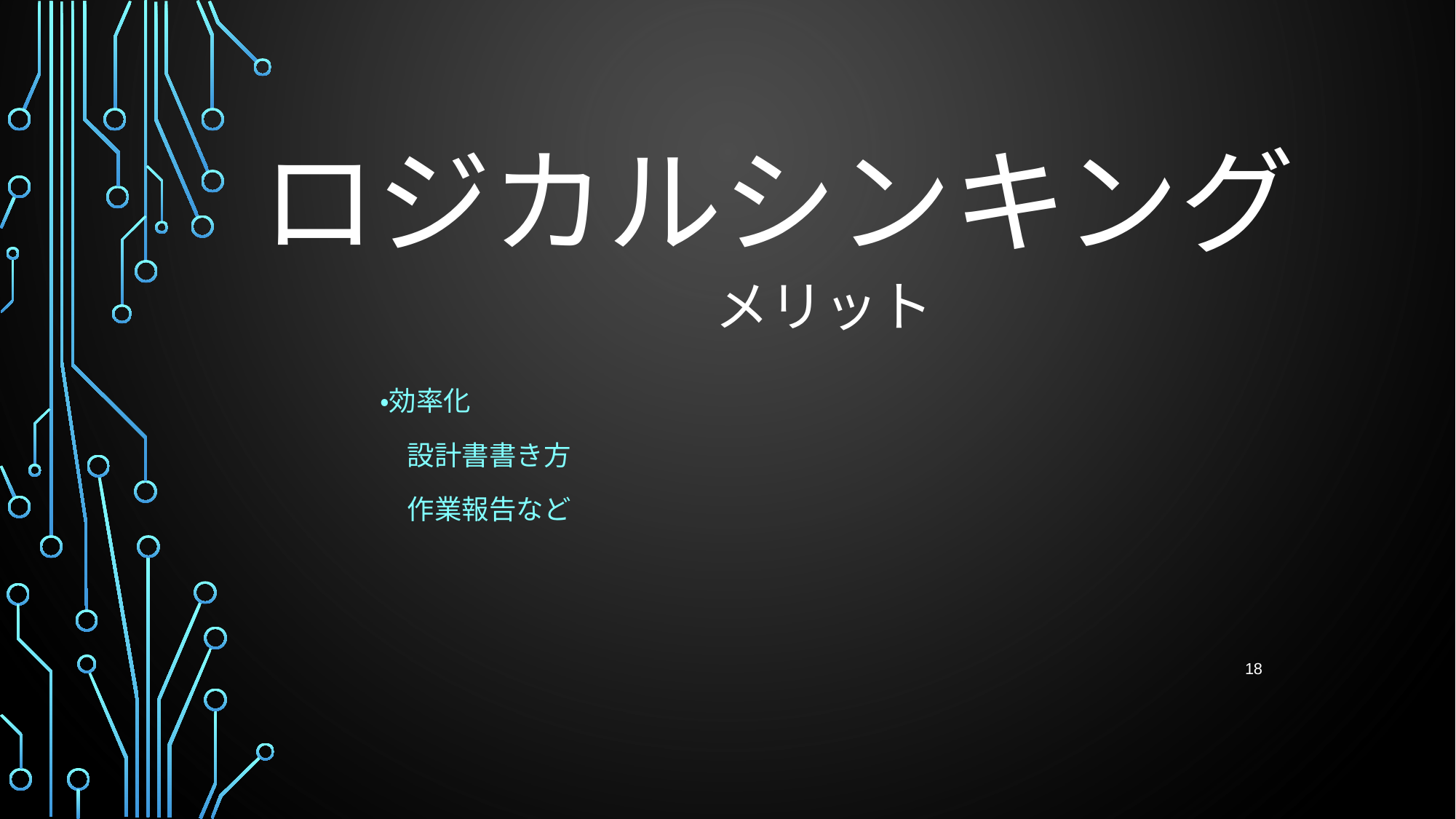

# ロジカルシンキング
メリット
・効率化
　設計書書き方
　作業報告など
18